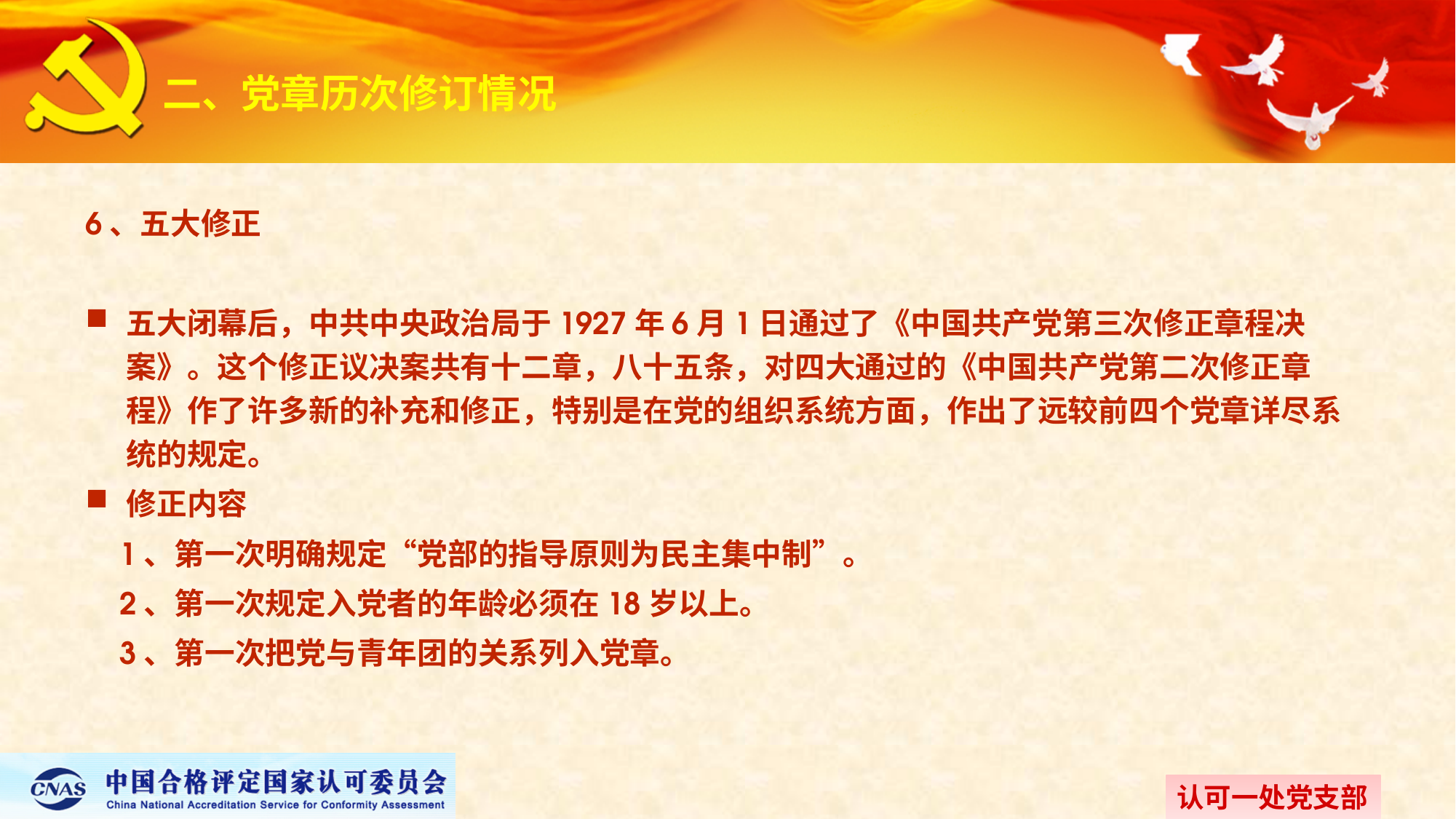

# 二、党章历次修订情况
6、五大修正

五大闭幕后，中共中央政治局于1927年6月1日通过了《中国共产党第三次修正章程决案》。这个修正议决案共有十二章，八十五条，对四大通过的《中国共产党第二次修正章程》作了许多新的补充和修正，特别是在党的组织系统方面，作出了远较前四个党章详尽系统的规定。
修正内容
    1、第一次明确规定“党部的指导原则为民主集中制”。
    2、第一次规定入党者的年龄必须在18岁以上。
    3、第一次把党与青年团的关系列入党章。